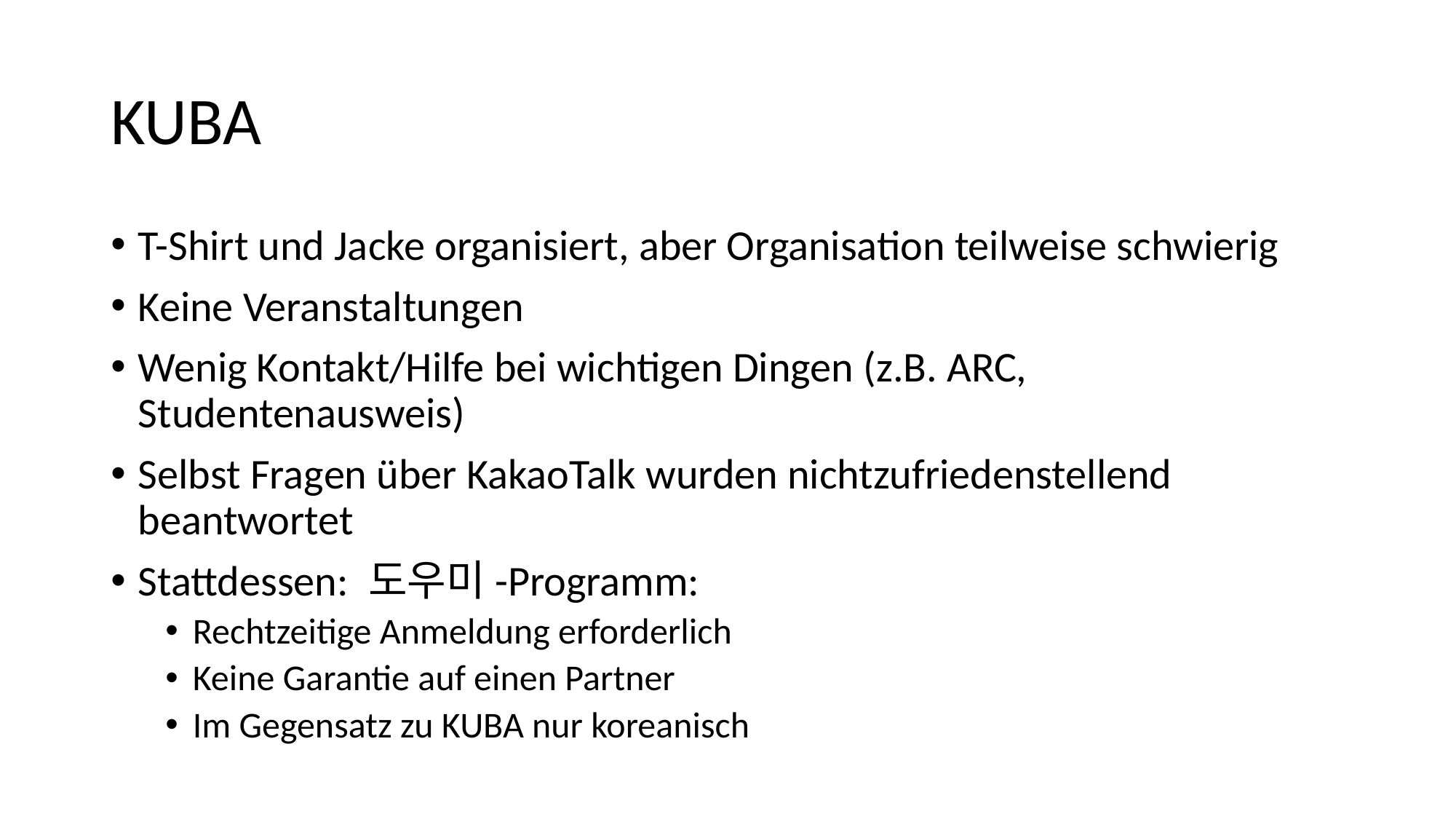

# KUBA
T-Shirt und Jacke organisiert, aber Organisation teilweise schwierig
Keine Veranstaltungen
Wenig Kontakt/Hilfe bei wichtigen Dingen (z.B. ARC, Studentenausweis)
Selbst Fragen über KakaoTalk wurden nichtzufriedenstellend beantwortet
Stattdessen: 도우미-Programm:
Rechtzeitige Anmeldung erforderlich
Keine Garantie auf einen Partner
Im Gegensatz zu KUBA nur koreanisch